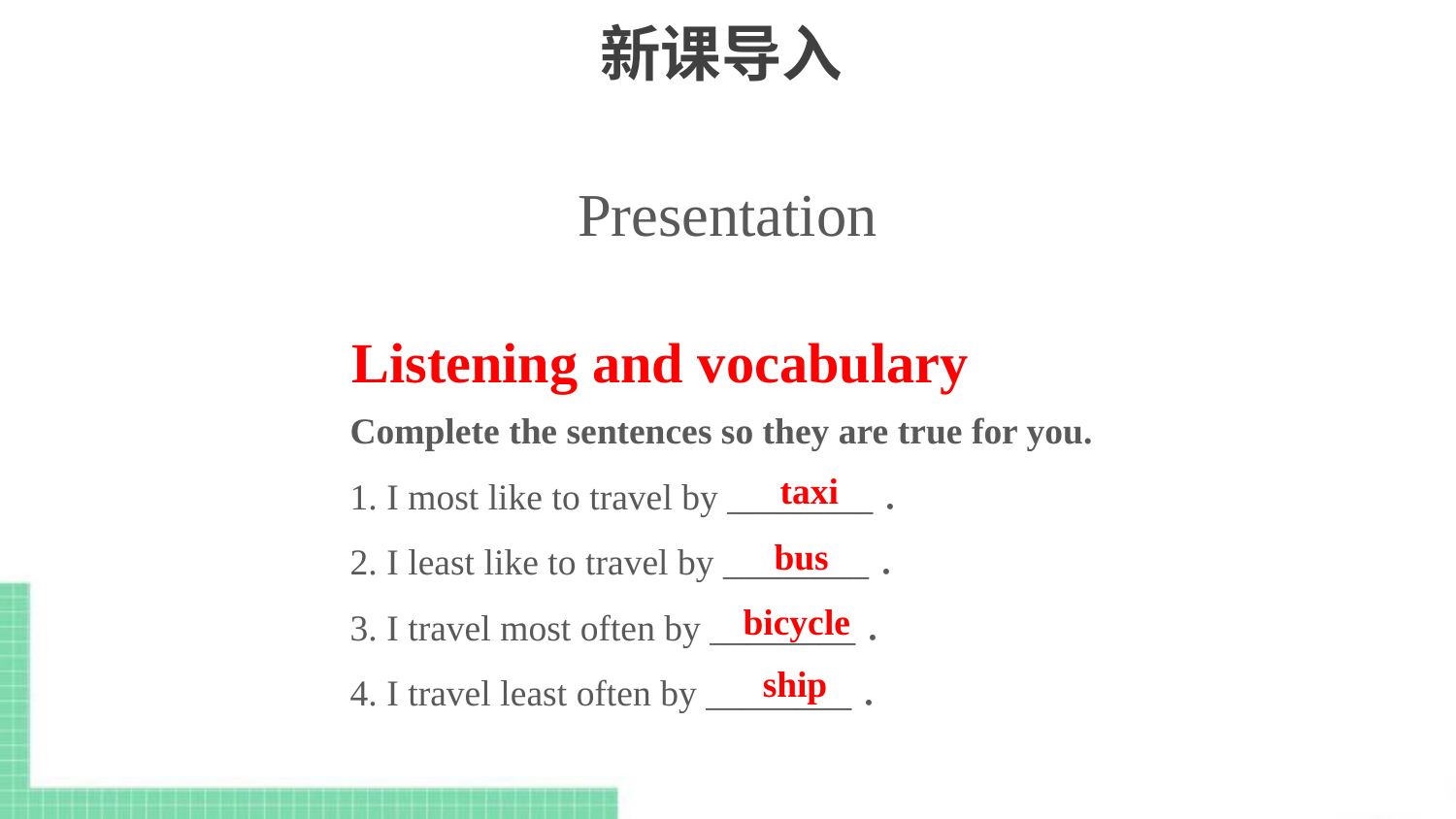

# 新课导入
Presentation
Listening and vocabulary
Complete the sentences so they are true for you.
1. I most like to travel by ________．
2. I least like to travel by ________．
3. I travel most often by ________．
4. I travel least often by ________．
taxi
bus
bicycle
ship